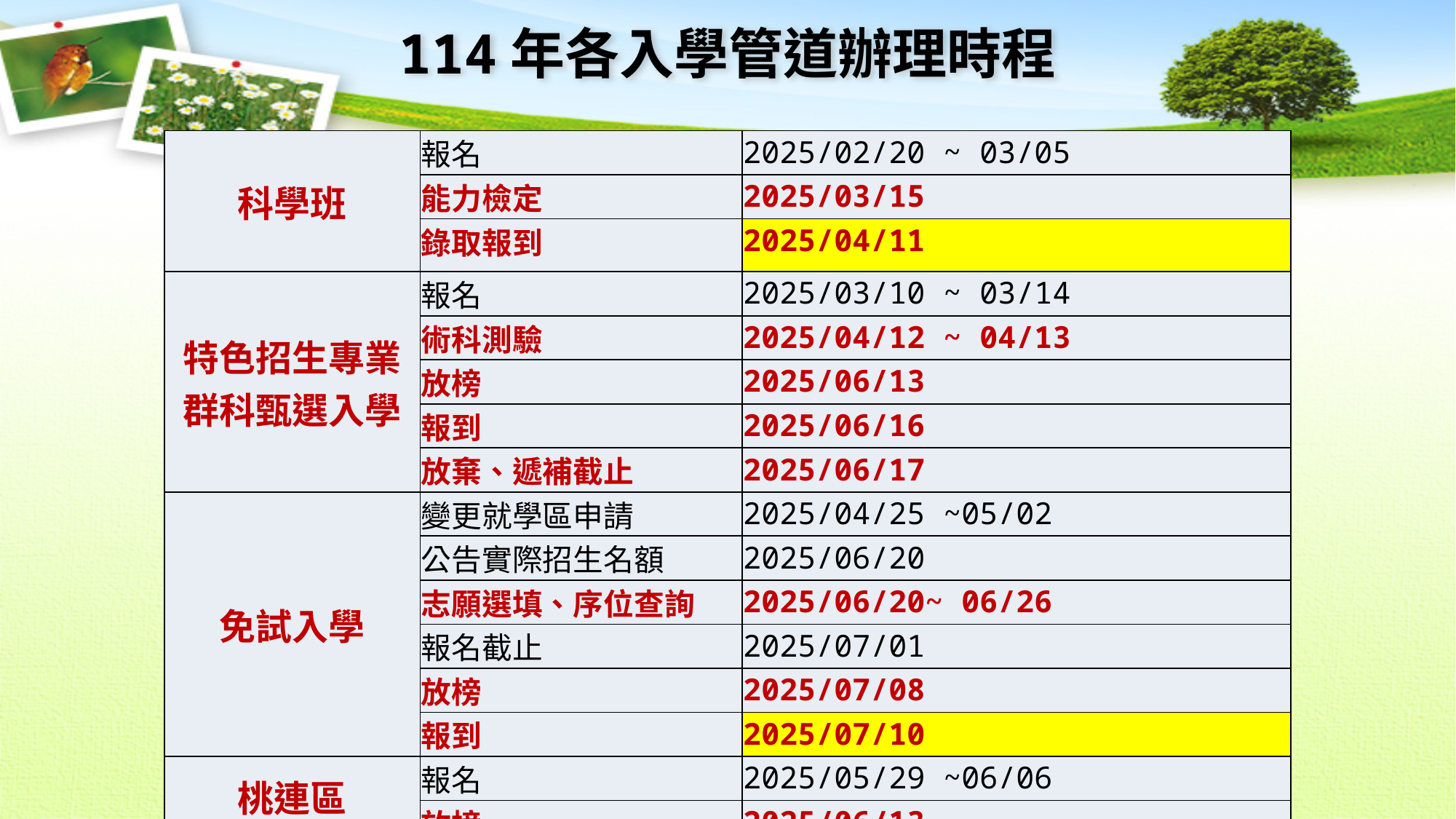

114年各入學管道辦理時程
| 科學班 | 報名 | 2025/02/20 ~ 03/05 |
| --- | --- | --- |
|  | 能力檢定 | 2025/03/15 |
|  | 錄取報到 | 2025/04/11 |
| 特色招生專業群科甄選入學 | 報名 | 2025/03/10 ~ 03/14 |
|  | 術科測驗 | 2025/04/12 ~ 04/13 |
|  | 放榜 | 2025/06/13 |
|  | 報到 | 2025/06/16 |
|  | 放棄、遞補截止 | 2025/06/17 |
| 免試入學 | 變更就學區申請 | 2025/04/25 ~05/02 |
|  | 公告實際招生名額 | 2025/06/20 |
|  | 志願選填、序位查詢 | 2025/06/20~ 06/26 |
|  | 報名截止 | 2025/07/01 |
|  | 放榜 | 2025/07/08 |
|  | 報到 | 2025/07/10 |
| 桃連區 直升入學 | 報名 | 2025/05/29 ~06/06 |
|  | 放榜 | 2025/06/13 |
|  | 報到 | 2025/06/17 |